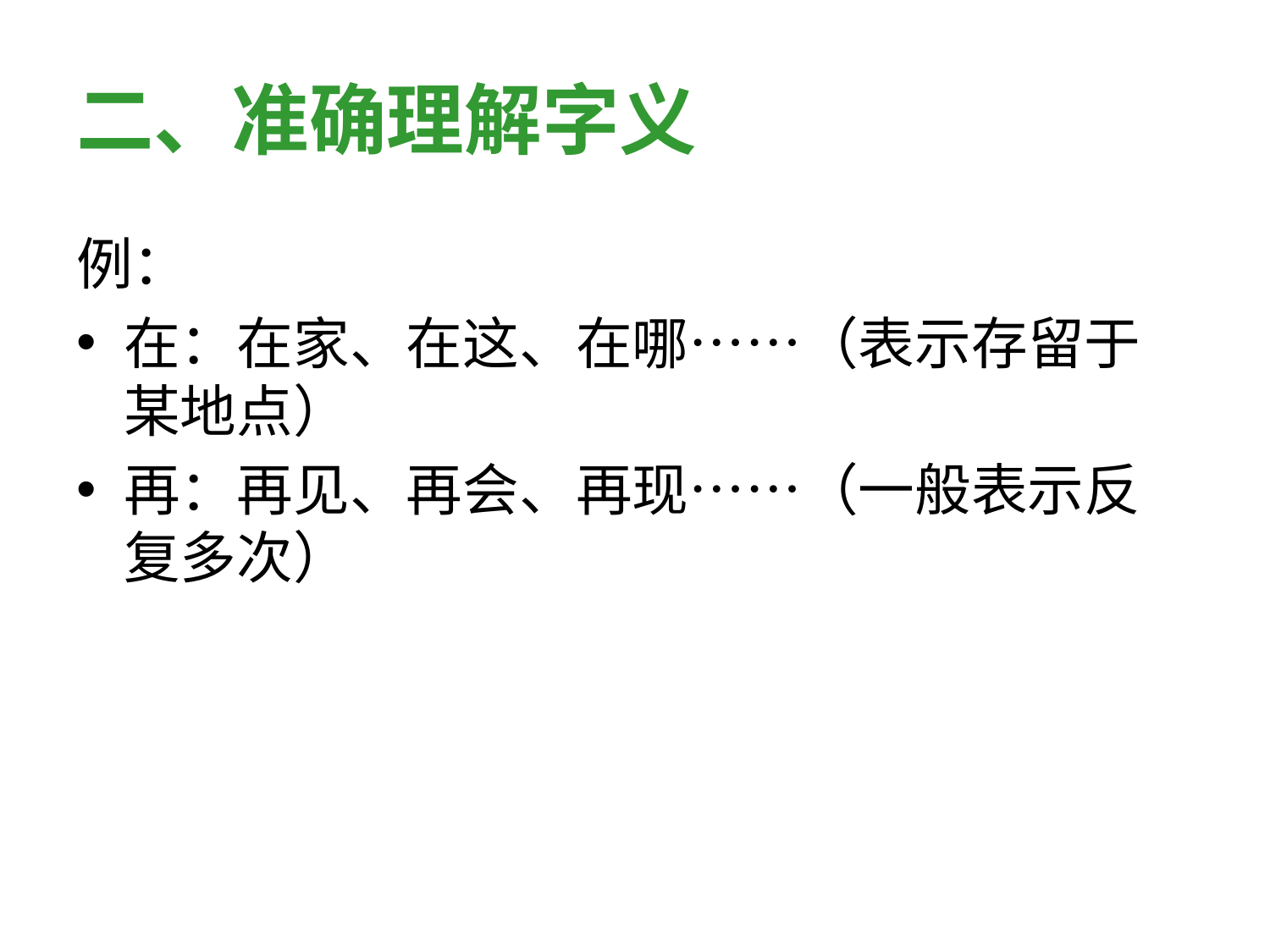

# 二、准确理解字义
例：
在：在家、在这、在哪……（表示存留于某地点）
再：再见、再会、再现……（一般表示反复多次）